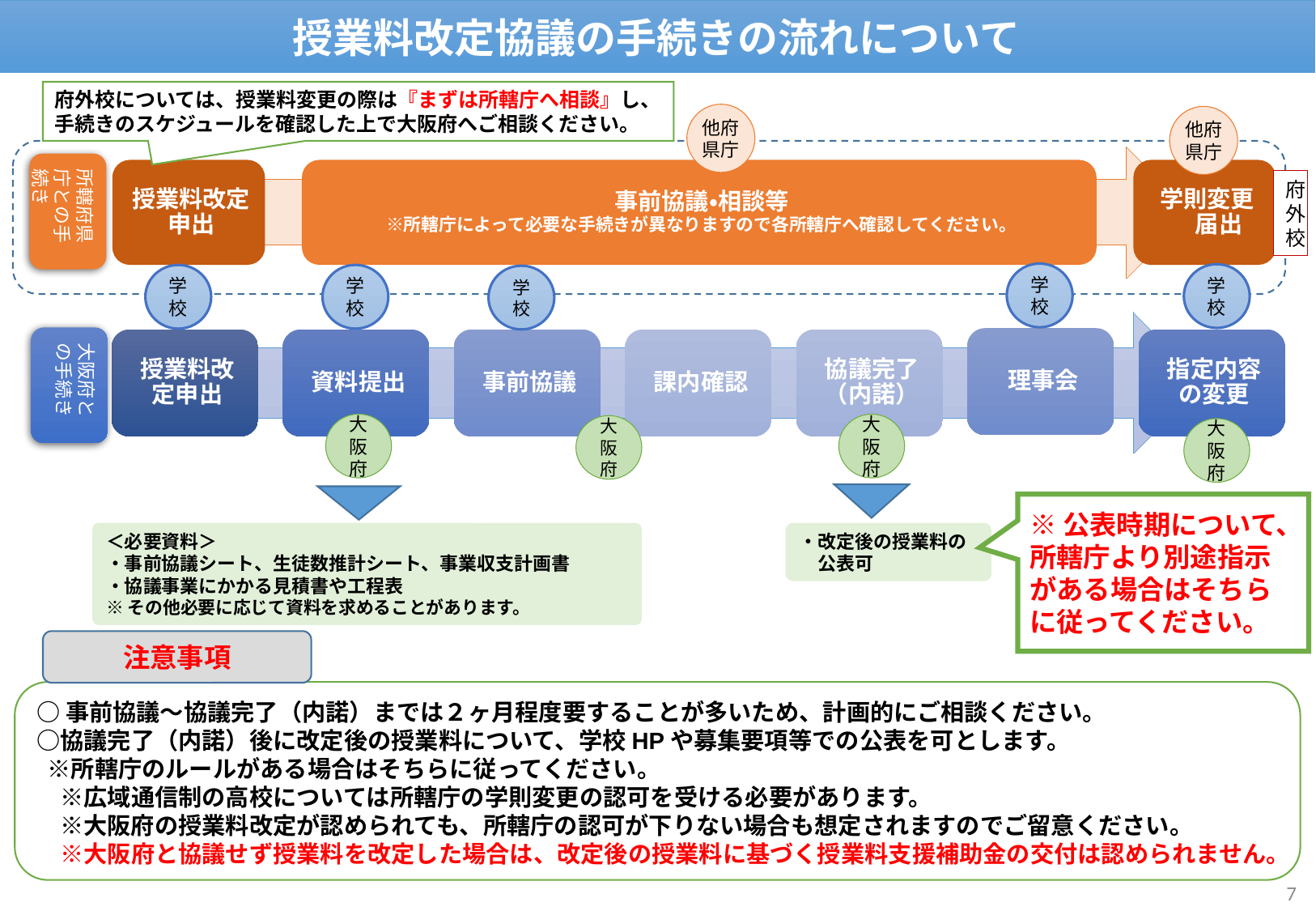

授業料改定協議の手続きの流れについて
授業料改定申出
事前協議・相談等
※所轄庁によって必要な手続きが異なりますので各所轄庁へ確認してください。
学則変更　届出
府外校については、授業料変更の際は『まずは所轄庁へ相談』し、
手続きのスケジュールを確認した上で大阪府へご相談ください。
他府県庁
他府県庁

所轄府県庁との手続き
府外校
授業料改定申出
資料提出
事前協議
課内確認
協議完了（内諾）
理事会
指定内容の変更
学校
学校
学校
学校
学
校
大阪府
大阪府
大
阪
府
大阪府
大阪府との手続き

※公表時期について、所轄庁より別途指示がある場合はそちらに従ってください。
＜必要資料＞
・事前協議シート、生徒数推計シート、事業収支計画書
・協議事業にかかる見積書や工程表
※その他必要に応じて資料を求めることがあります。
・改定後の授業料の
　公表可
注意事項
○事前協議～協議完了（内諾）までは２ヶ月程度要することが多いため、計画的にご相談ください。
○協議完了（内諾）後に改定後の授業料について、学校HPや募集要項等での公表を可とします。
  ※所轄庁のルールがある場合はそちらに従ってください。
　※広域通信制の高校については所轄庁の学則変更の認可を受ける必要があります。
　※大阪府の授業料改定が認められても、所轄庁の認可が下りない場合も想定されますのでご留意ください。
　※大阪府と協議せず授業料を改定した場合は、改定後の授業料に基づく授業料支援補助金の交付は認められません。

7